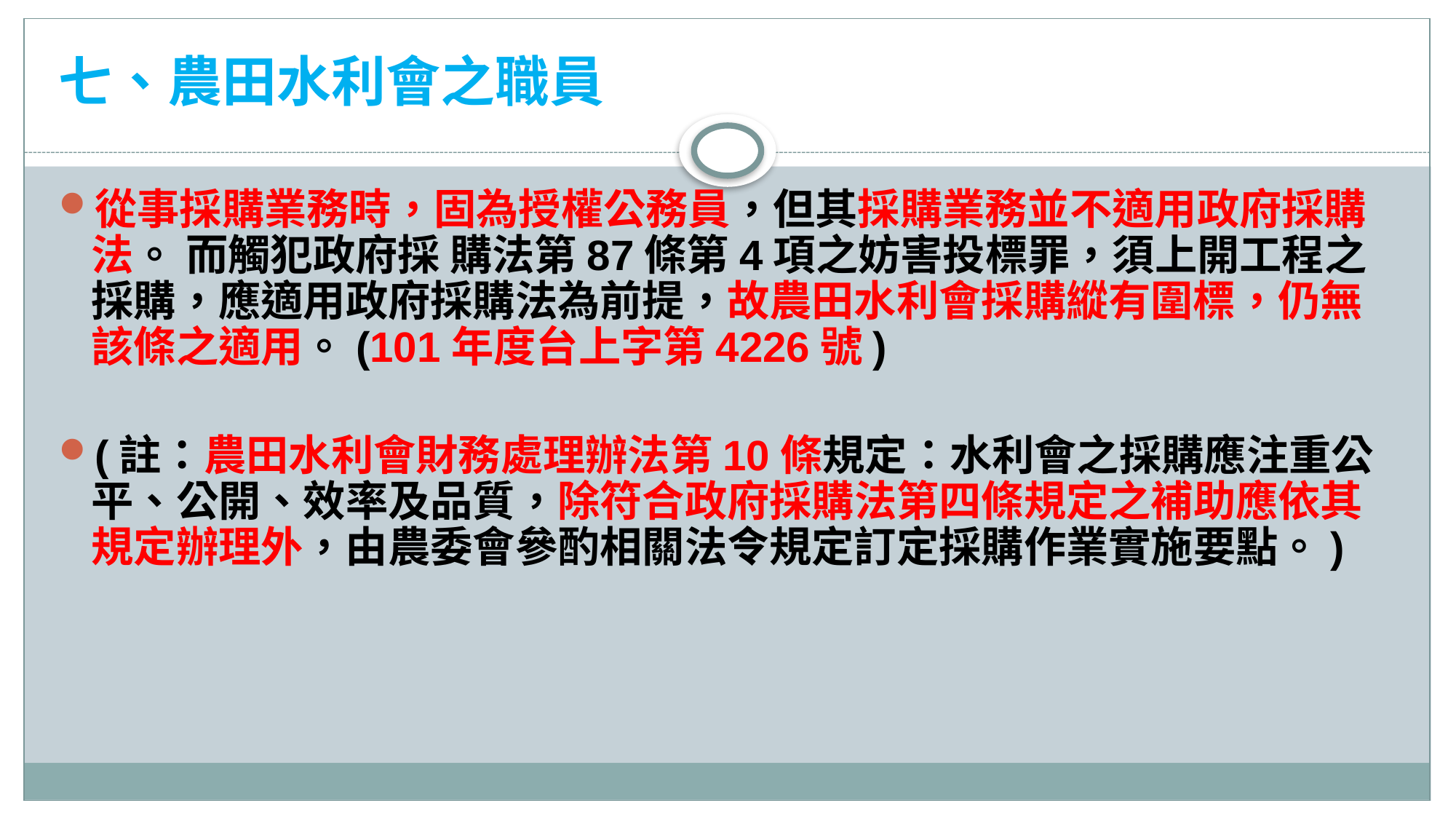

# 七、農田水利會之職員
從事採購業務時，固為授權公務員，但其採購業務並不適用政府採購法。 而觸犯政府採 購法第87條第4項之妨害投標罪，須上開工程之採購，應適用政府採購法為前提，故農田水利會採購縱有圍標，仍無該條之適用。(101年度台上字第4226號)

(註：農田水利會財務處理辦法第10條規定：水利會之採購應注重公平、公開、效率及品質，除符合政府採購法第四條規定之補助應依其規定辦理外，由農委會參酌相關法令規定訂定採購作業實施要點。)